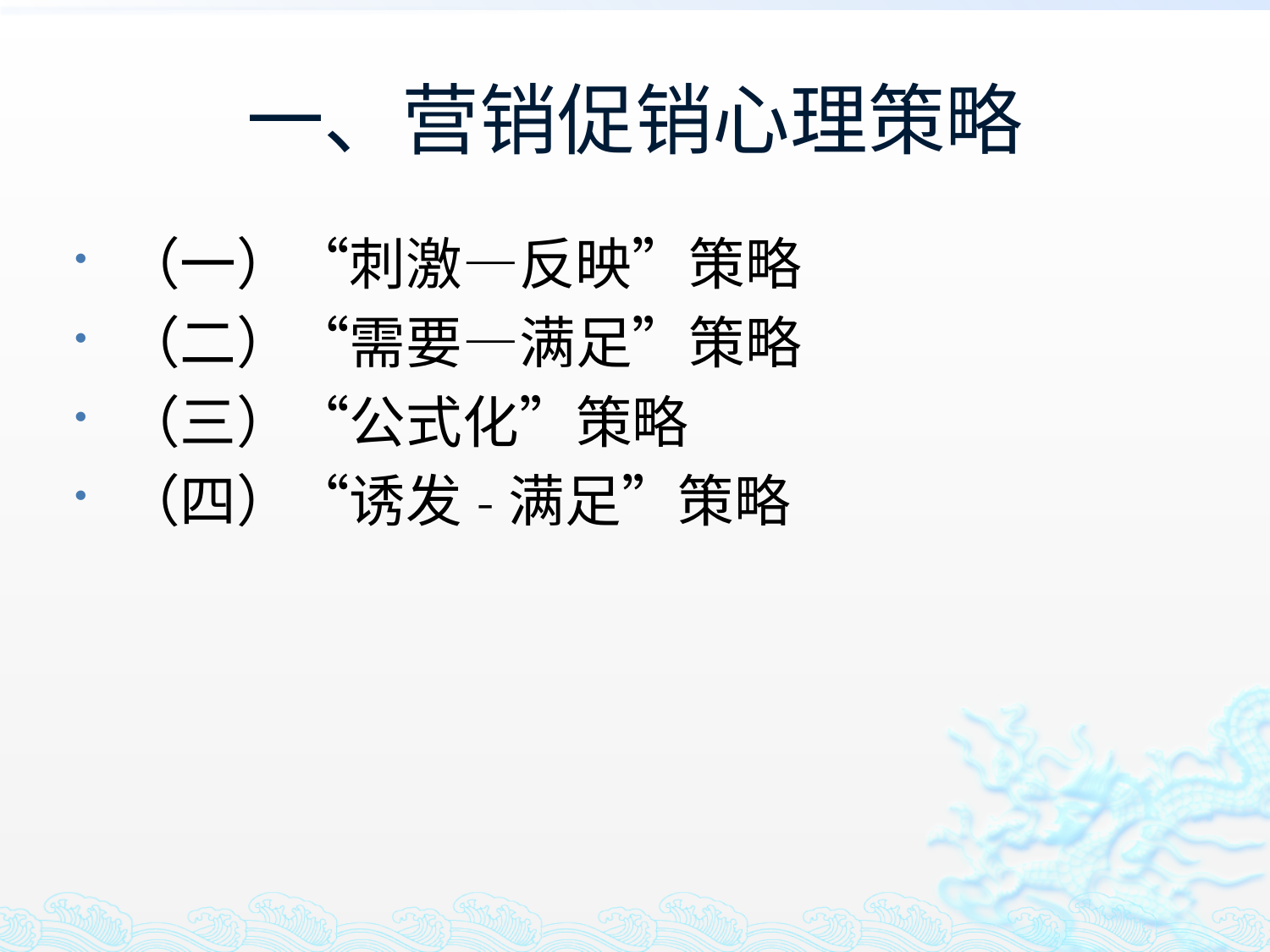

# 一、营销促销心理策略
（一）“刺激—反映”策略
（二）“需要—满足”策略
（三）“公式化”策略
（四）“诱发-满足”策略